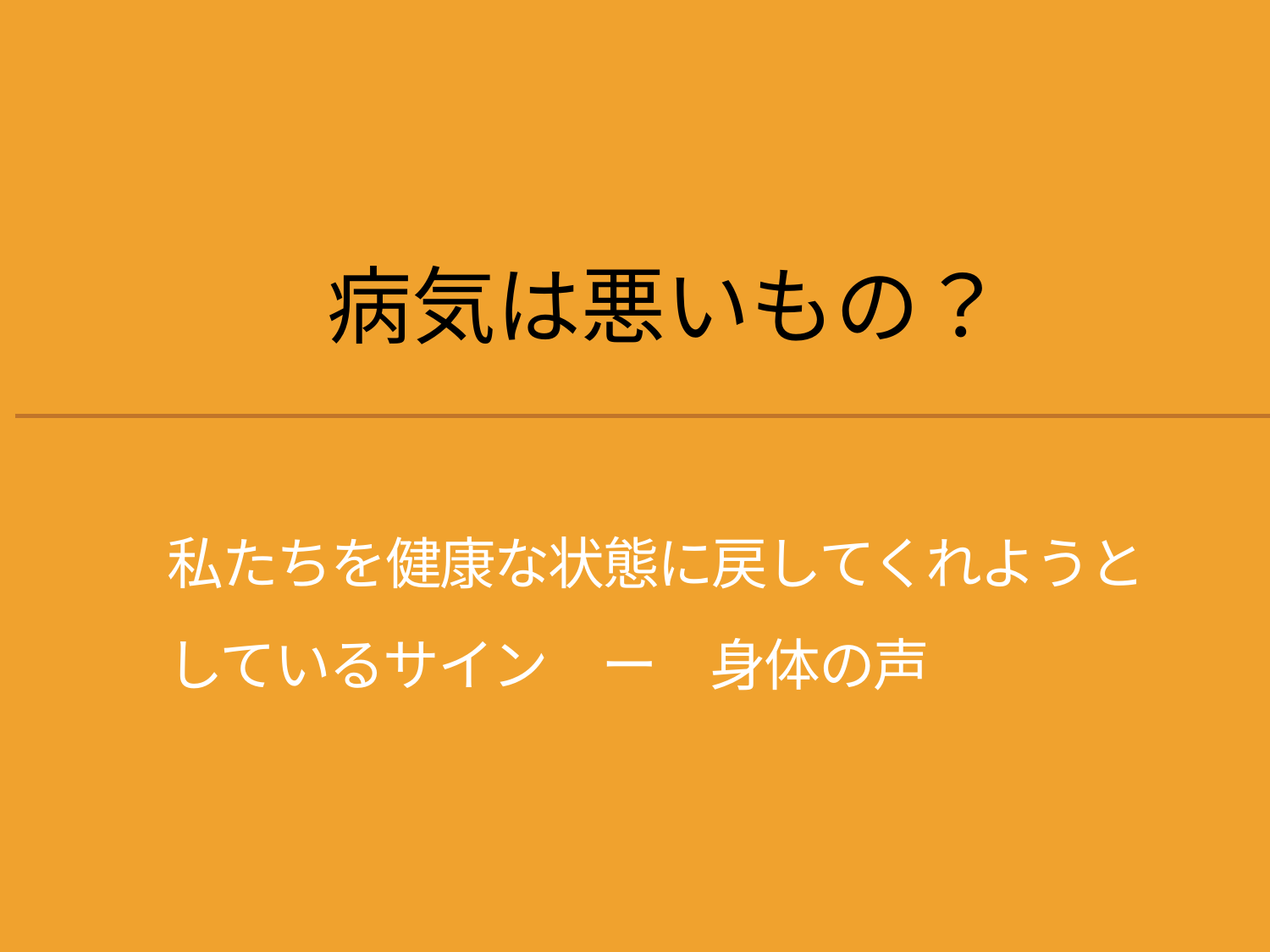

病気は悪いもの？
# 私たちを健康な状態に戻してくれようとしているサイン　ー　身体の声